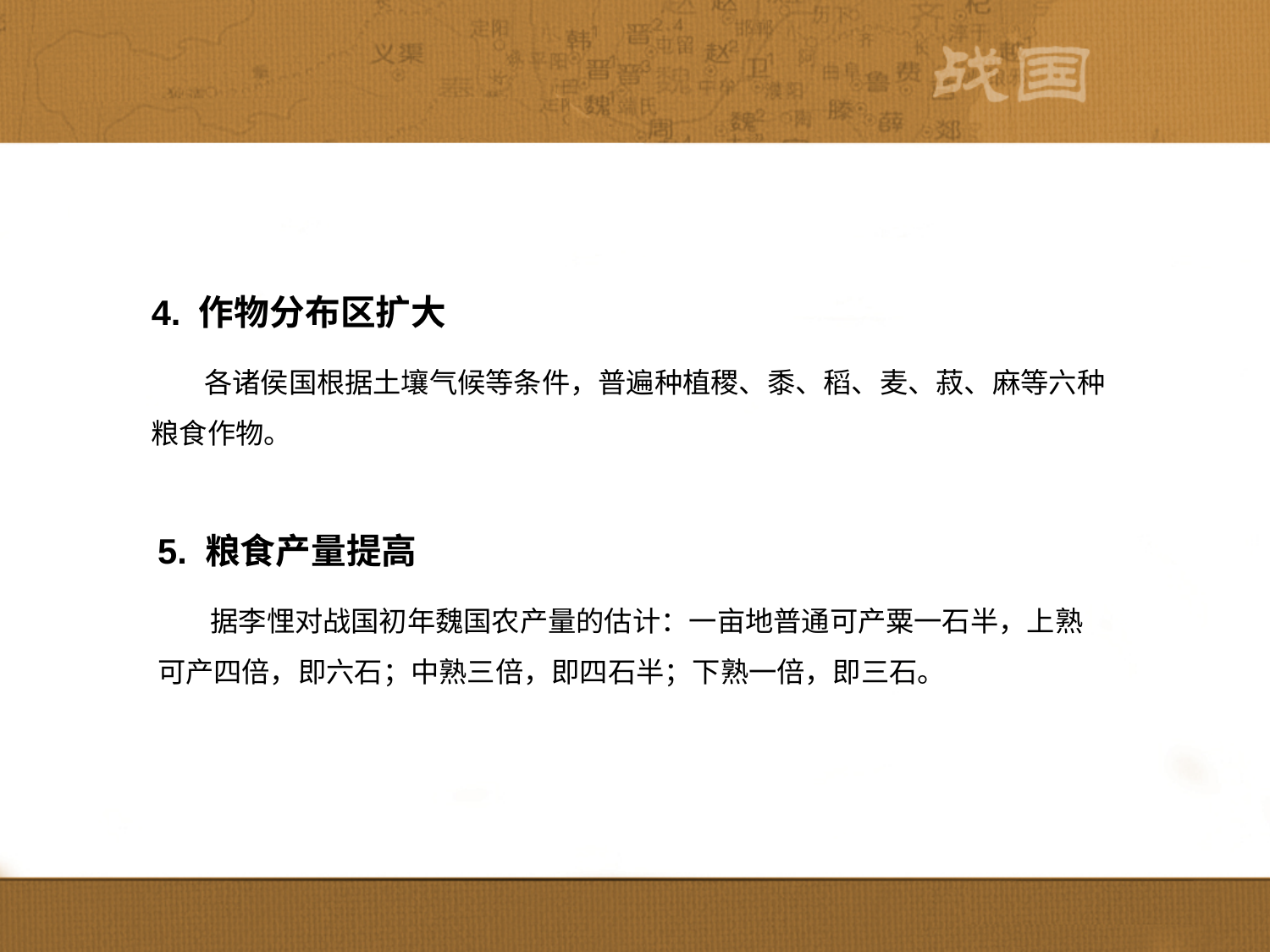

4. 作物分布区扩大
　　各诸侯国根据土壤气候等条件，普遍种植稷、黍、稻、麦、菽、麻等六种粮食作物。
5. 粮食产量提高
　　据李悝对战国初年魏国农产量的估计：一亩地普通可产粟一石半，上熟可产四倍，即六石；中熟三倍，即四石半；下熟一倍，即三石。